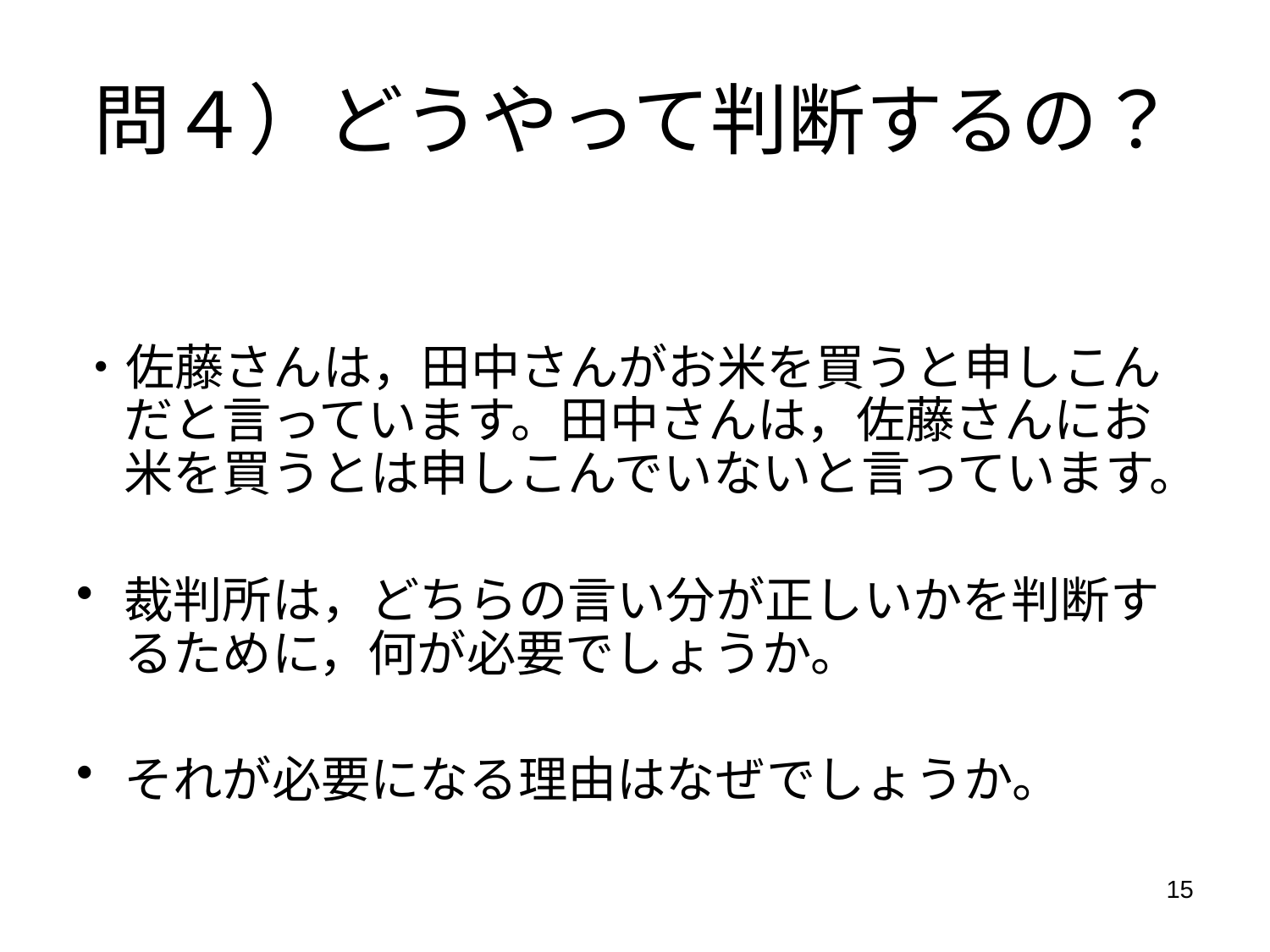

# 問４）どうやって判断するの？
・佐藤さんは，田中さんがお米を買うと申しこんだと言っています。田中さんは，佐藤さんにお米を買うとは申しこんでいないと言っています。

裁判所は，どちらの言い分が正しいかを判断するために，何が必要でしょうか。

それが必要になる理由はなぜでしょうか。
15